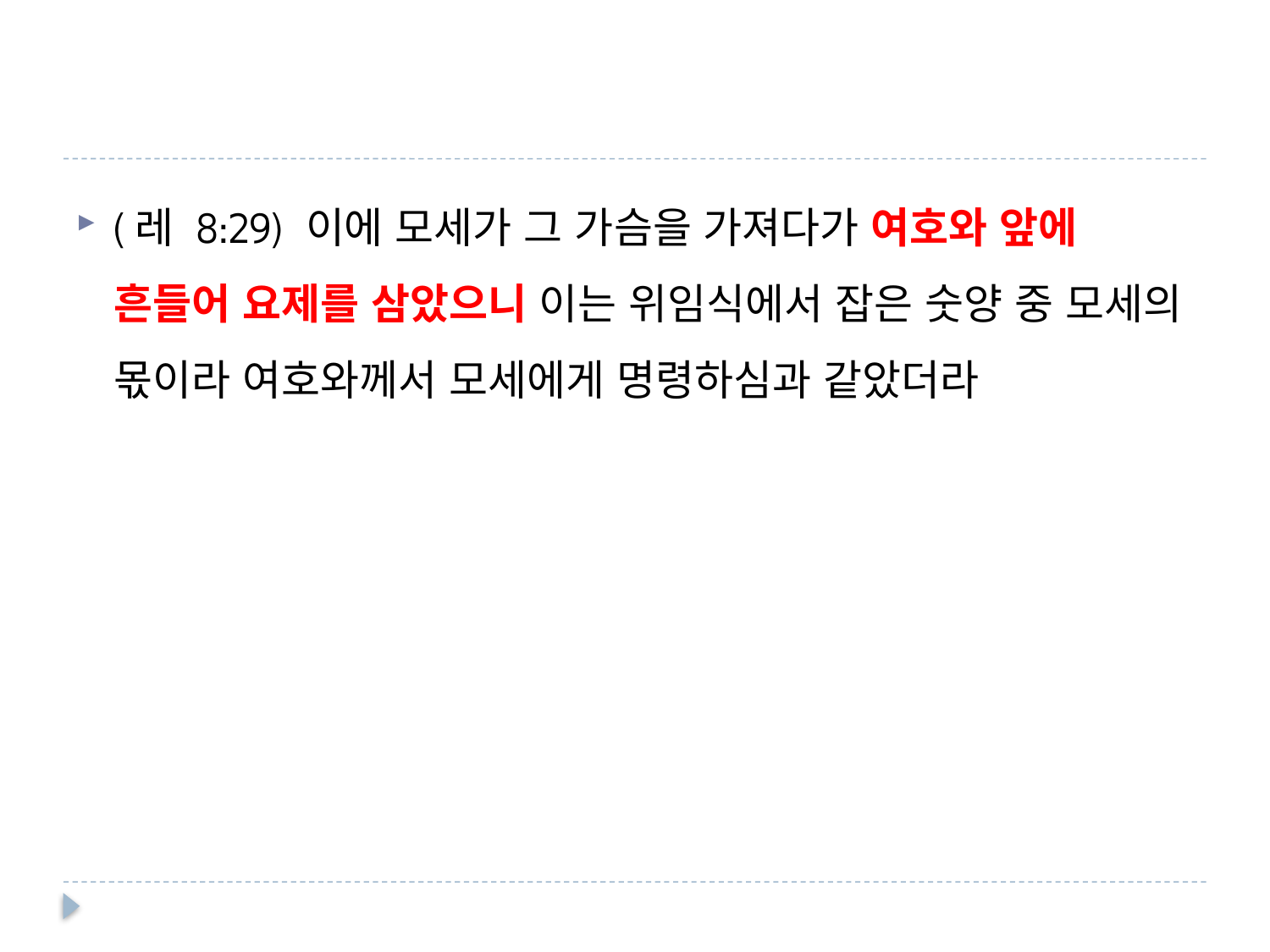

#
(레 8:29) 이에 모세가 그 가슴을 가져다가 여호와 앞에 흔들어 요제를 삼았으니 이는 위임식에서 잡은 숫양 중 모세의 몫이라 여호와께서 모세에게 명령하심과 같았더라